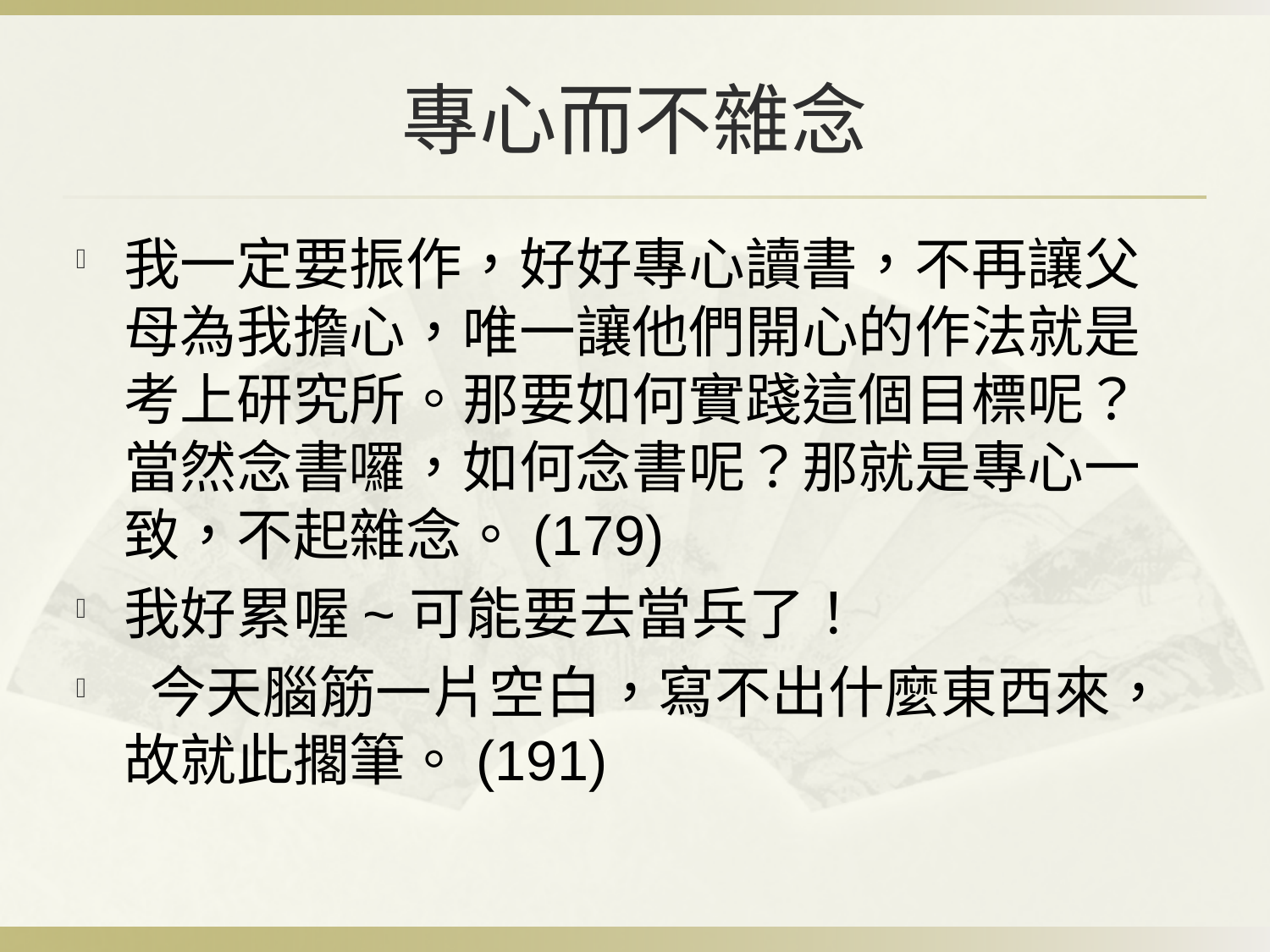

# 專心而不雜念
我一定要振作，好好專心讀書，不再讓父母為我擔心，唯一讓他們開心的作法就是考上研究所。那要如何實踐這個目標呢？當然念書囉，如何念書呢？那就是專心一致，不起雜念。(179)
我好累喔~可能要去當兵了！
 今天腦筋一片空白，寫不出什麼東西來，故就此擱筆。(191)